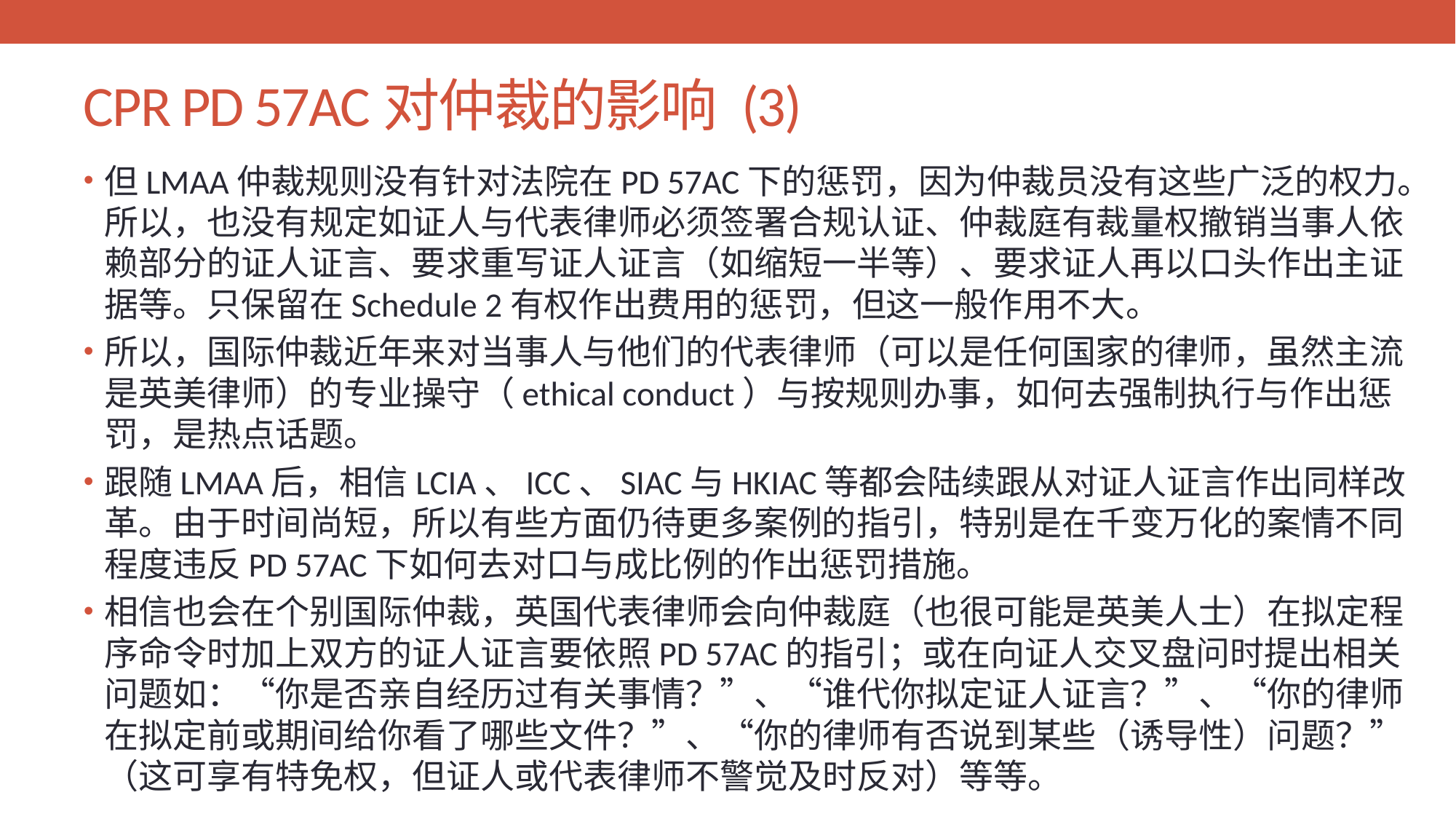

# CPR PD 57AC对仲裁的影响 (3)
但LMAA仲裁规则没有针对法院在PD 57AC下的惩罚，因为仲裁员没有这些广泛的权力。所以，也没有规定如证人与代表律师必须签署合规认证、仲裁庭有裁量权撤销当事人依赖部分的证人证言、要求重写证人证言（如缩短一半等）、要求证人再以口头作出主证据等。只保留在Schedule 2有权作出费用的惩罚，但这一般作用不大。
所以，国际仲裁近年来对当事人与他们的代表律师（可以是任何国家的律师，虽然主流是英美律师）的专业操守（ethical conduct）与按规则办事，如何去强制执行与作出惩罚，是热点话题。
跟随LMAA后，相信LCIA、ICC、SIAC与HKIAC等都会陆续跟从对证人证言作出同样改革。由于时间尚短，所以有些方面仍待更多案例的指引，特别是在千变万化的案情不同程度违反PD 57AC下如何去对口与成比例的作出惩罚措施。
相信也会在个别国际仲裁，英国代表律师会向仲裁庭（也很可能是英美人士）在拟定程序命令时加上双方的证人证言要依照PD 57AC的指引；或在向证人交叉盘问时提出相关问题如：“你是否亲自经历过有关事情？”、“谁代你拟定证人证言？”、“你的律师在拟定前或期间给你看了哪些文件？”、“你的律师有否说到某些（诱导性）问题？”（这可享有特免权，但证人或代表律师不警觉及时反对）等等。